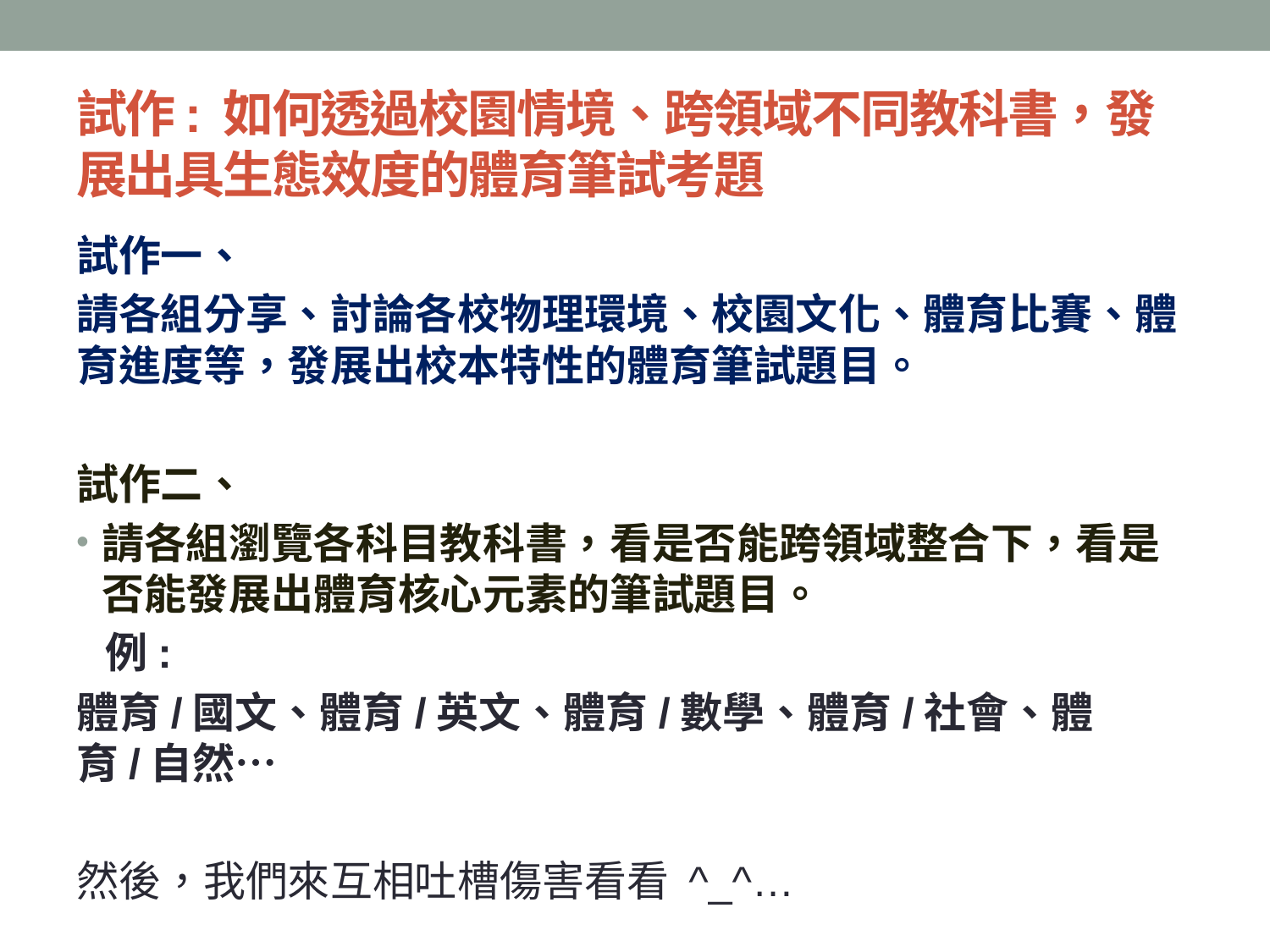

# 試作: 如何透過校園情境、跨領域不同教科書，發展出具生態效度的體育筆試考題
試作一、
請各組分享、討論各校物理環境、校園文化、體育比賽、體育進度等，發展出校本特性的體育筆試題目。

試作二、
請各組瀏覽各科目教科書，看是否能跨領域整合下，看是否能發展出體育核心元素的筆試題目。
  例:
體育/國文、體育/英文、體育/數學、體育/社會、體育/自然…

然後，我們來互相吐槽傷害看看 ^_^…